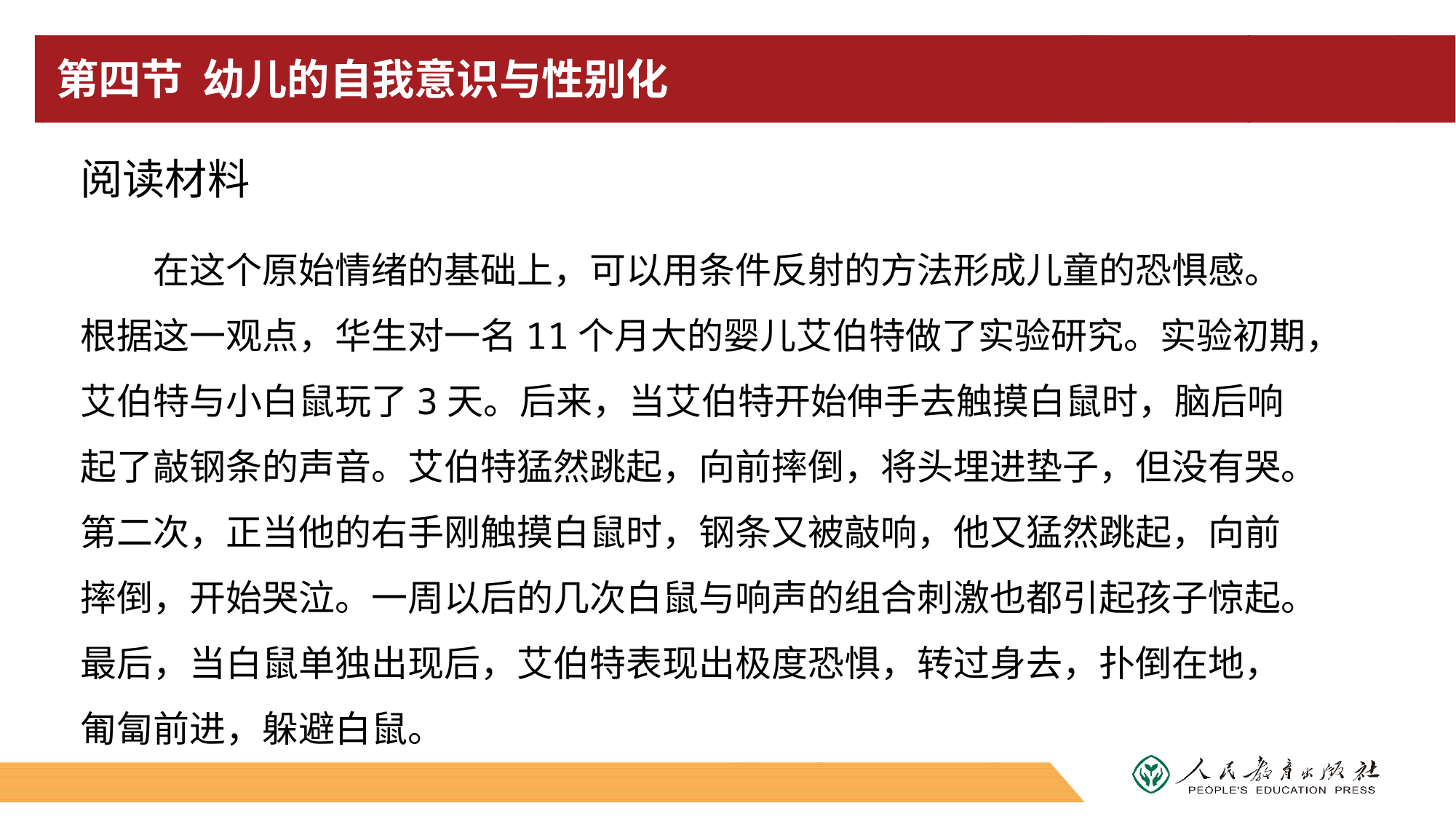

# 第四节  幼儿的自我意识与性别化
阅读材料
在这个原始情绪的基础上，可以用条件反射的方法形成儿童的恐惧感。根据这一观点，华生对一名11个月大的婴儿艾伯特做了实验研究。实验初期，艾伯特与小白鼠玩了3天。后来，当艾伯特开始伸手去触摸白鼠时，脑后响起了敲钢条的声音。艾伯特猛然跳起，向前摔倒，将头埋进垫子，但没有哭。第二次，正当他的右手刚触摸白鼠时，钢条又被敲响，他又猛然跳起，向前摔倒，开始哭泣。一周以后的几次白鼠与响声的组合刺激也都引起孩子惊起。最后，当白鼠单独出现后，艾伯特表现出极度恐惧，转过身去，扑倒在地，匍匐前进，躲避白鼠。